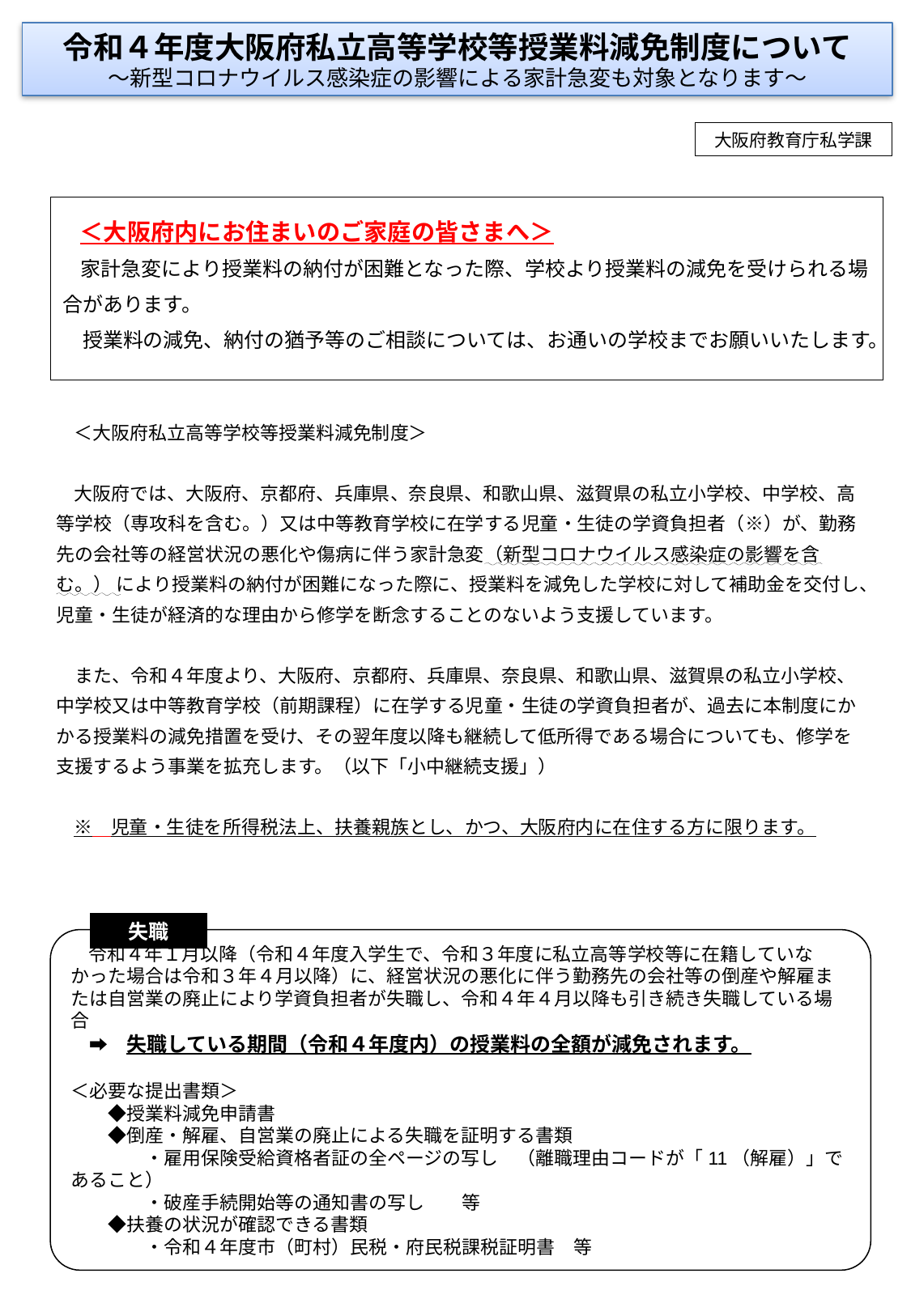

令和４年度大阪府私立高等学校等授業料減免制度について
～新型コロナウイルス感染症の影響による家計急変も対象となります～
大阪府教育庁私学課
　＜大阪府内にお住まいのご家庭の皆さまへ＞
　家計急変により授業料の納付が困難となった際、学校より授業料の減免を受けられる場合があります。
　授業料の減免、納付の猶予等のご相談については、お通いの学校までお願いいたします。

　＜大阪府私立高等学校等授業料減免制度＞

　大阪府では、大阪府、京都府、兵庫県、奈良県、和歌山県、滋賀県の私立小学校、中学校、高等学校（専攻科を含む。）又は中等教育学校に在学する児童・生徒の学資負担者（※）が、勤務先の会社等の経営状況の悪化や傷病に伴う家計急変（新型コロナウイルス感染症の影響を含む。） により授業料の納付が困難になった際に、授業料を減免した学校に対して補助金を交付し、児童・生徒が経済的な理由から修学を断念することのないよう支援しています。

　また、令和４年度より、大阪府、京都府、兵庫県、奈良県、和歌山県、滋賀県の私立小学校、中学校又は中等教育学校（前期課程）に在学する児童・生徒の学資負担者が、過去に本制度にかかる授業料の減免措置を受け、その翌年度以降も継続して低所得である場合についても、修学を支援するよう事業を拡充します。（以下「小中継続支援」）

　※　児童・生徒を所得税法上、扶養親族とし、かつ、大阪府内に在住する方に限ります。
失職
　令和４年１月以降（令和４年度入学生で、令和３年度に私立高等学校等に在籍していなかった場合は令和３年４月以降）に、経営状況の悪化に伴う勤務先の会社等の倒産や解雇または自営業の廃止により学資負担者が失職し、令和４年４月以降も引き続き失職している場合
　➡　失職している期間（令和４年度内）の授業料の全額が減免されます。

＜必要な提出書類＞
　　◆授業料減免申請書
　　◆倒産・解雇、自営業の廃止による失職を証明する書類
　　　　・雇用保険受給資格者証の全ページの写し　（離職理由コードが「11（解雇）」であること）
　　　　・破産手続開始等の通知書の写し　　等
　　◆扶養の状況が確認できる書類
　　　　・令和４年度市（町村）民税・府民税課税証明書　等